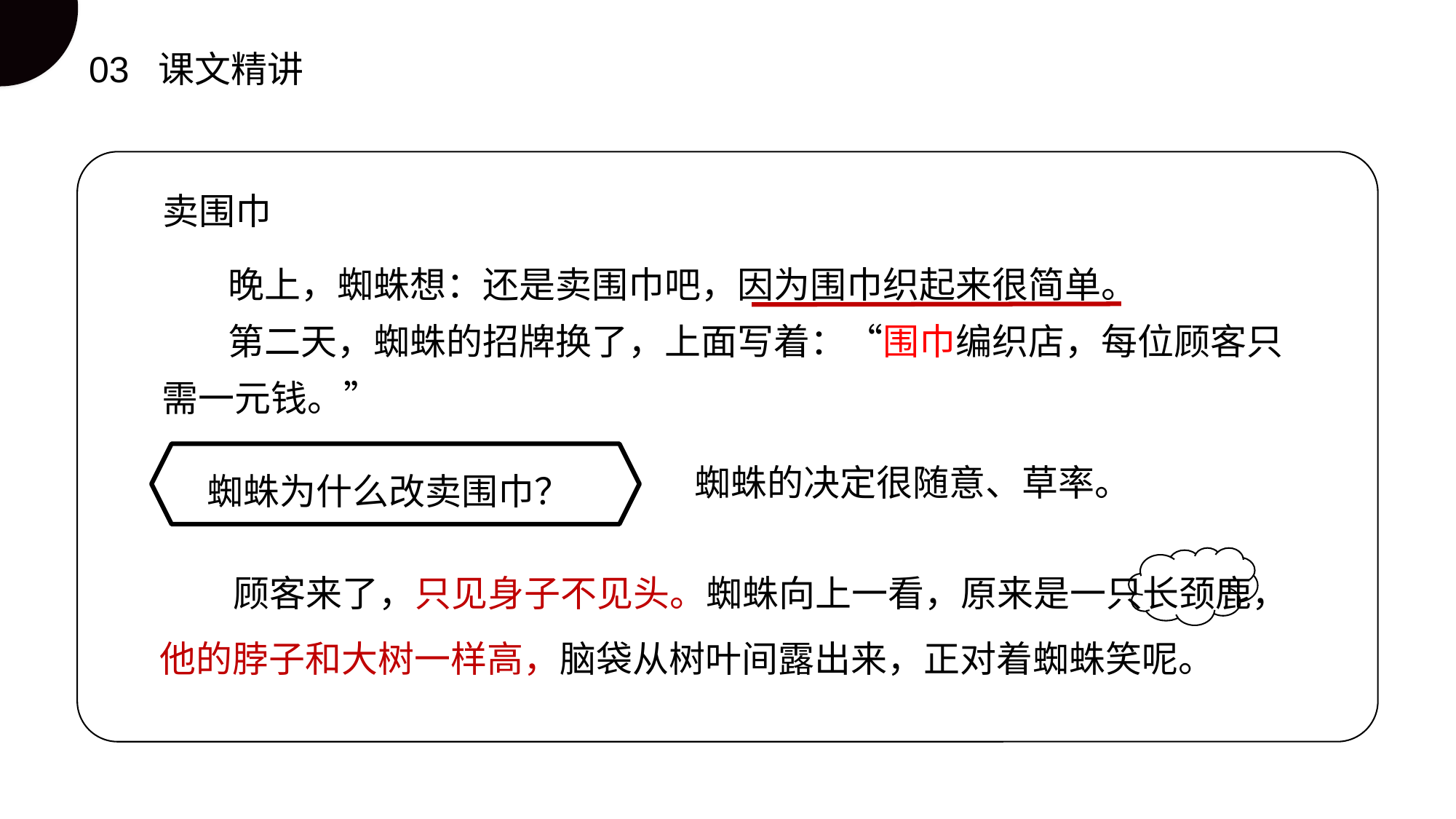

03  课文精讲
卖围巾
       晚上，蜘蛛想：还是卖围巾吧，因为围巾织起来很简单。
       第二天，蜘蛛的招牌换了，上面写着：“围巾编织店，每位顾客只需一元钱。”
蜘蛛为什么改卖围巾？
蜘蛛的决定很随意、草率。
    顾客来了，只见身子不见头。蜘蛛向上一看，原来是一只长颈鹿，他的脖子和大树一样高，脑袋从树叶间露出来，正对着蜘蛛笑呢。